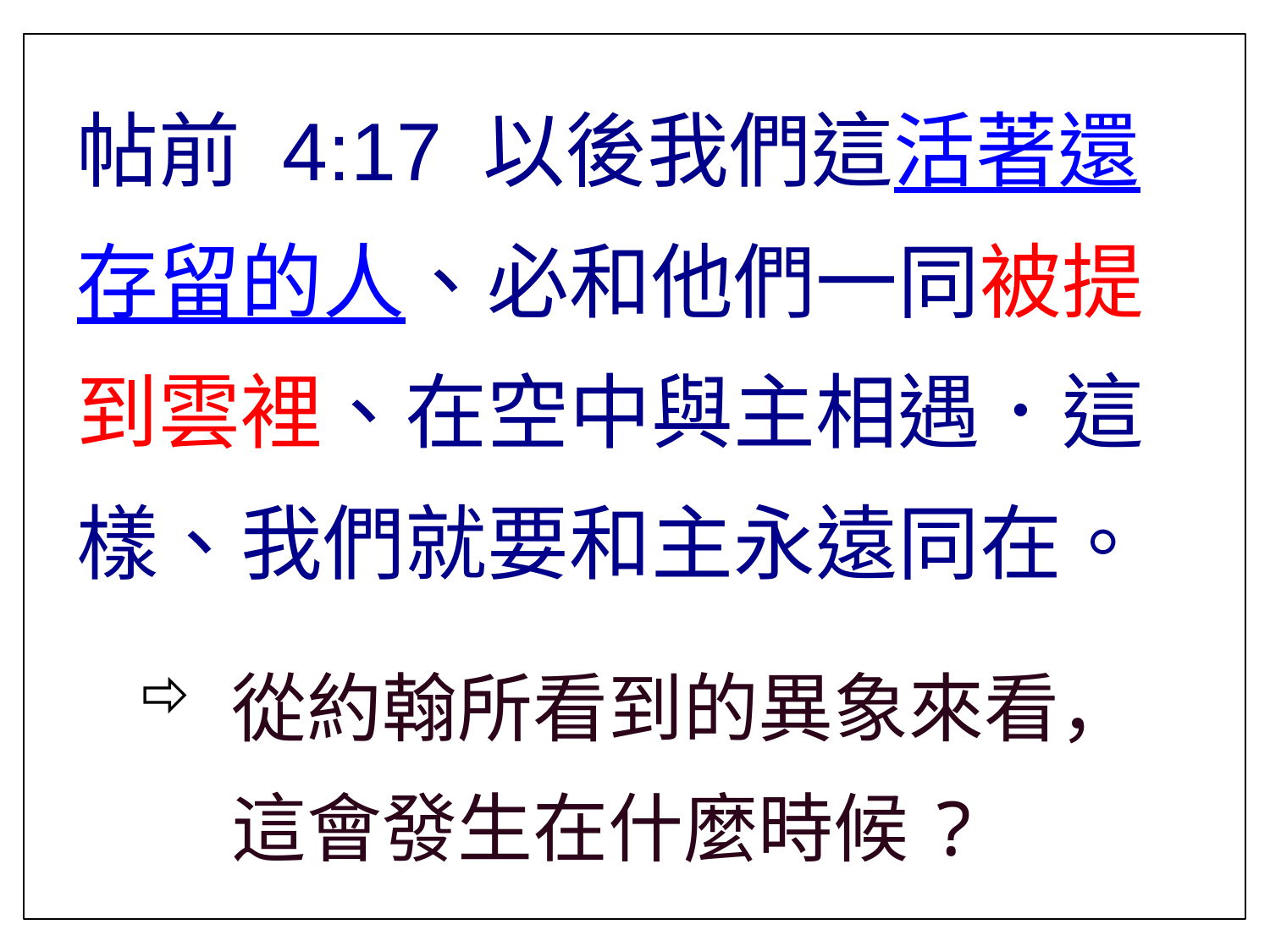

帖前 4:17 以後我們這活著還存留的人、必和他們一同被提到雲裡、在空中與主相遇．這樣、我們就要和主永遠同在。
從約翰所看到的異象來看，這會發生在什麼時候?